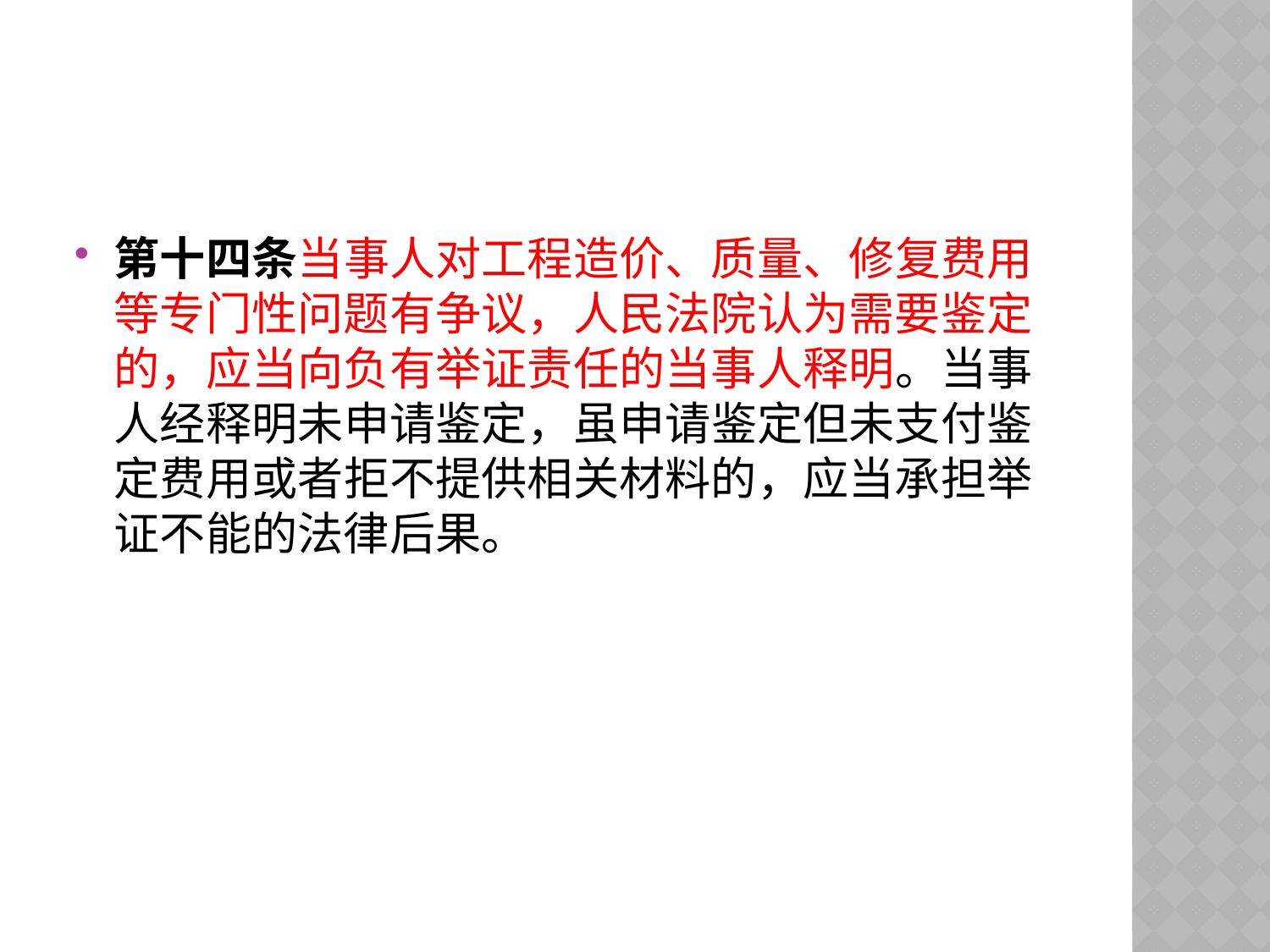

#
第十四条当事人对工程造价、质量、修复费用等专门性问题有争议，人民法院认为需要鉴定的，应当向负有举证责任的当事人释明。当事人经释明未申请鉴定，虽申请鉴定但未支付鉴定费用或者拒不提供相关材料的，应当承担举证不能的法律后果。